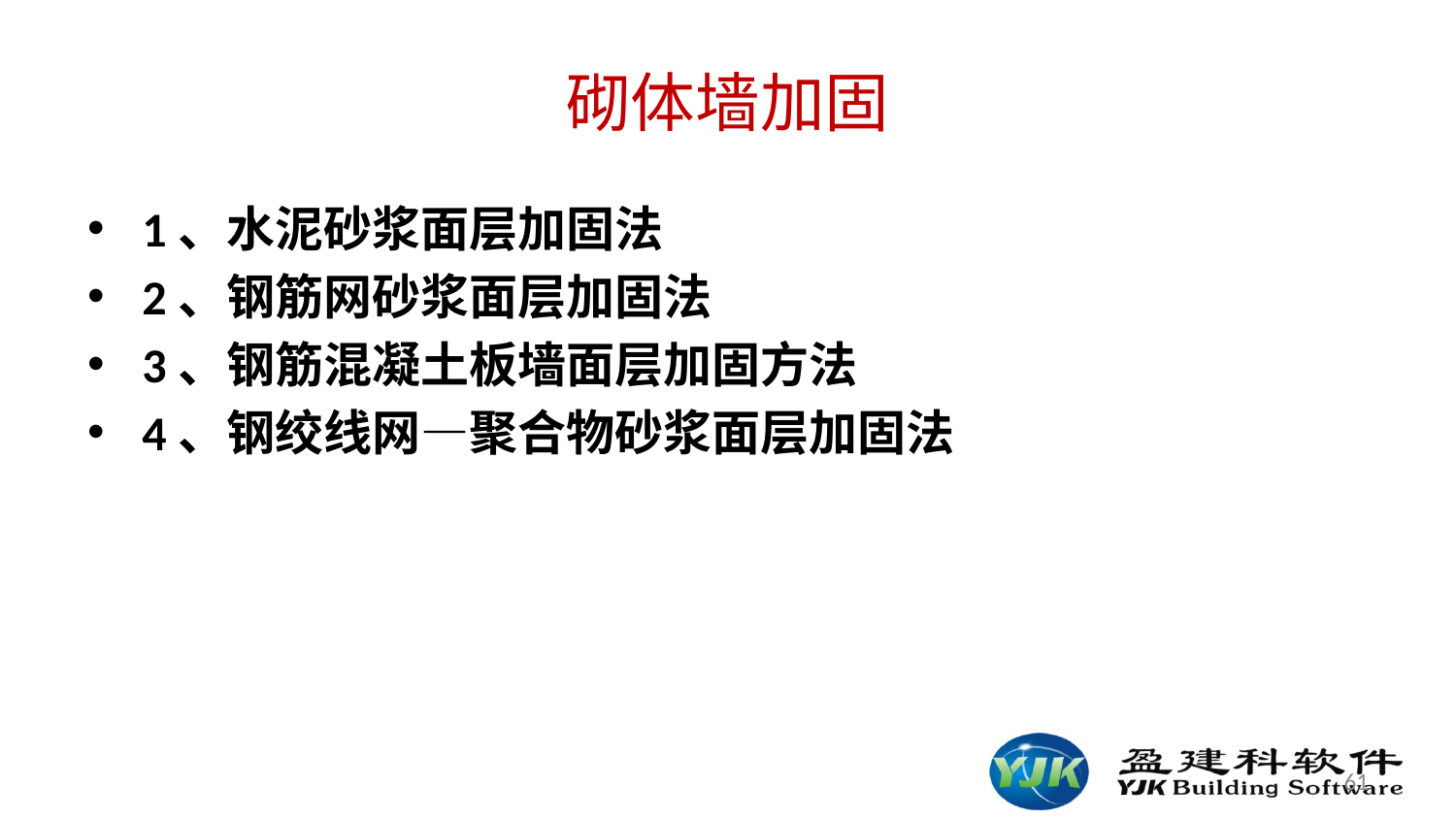

# 砌体墙加固
1、水泥砂浆面层加固法
2、钢筋网砂浆面层加固法
3、钢筋混凝土板墙面层加固方法
4、钢绞线网—聚合物砂浆面层加固法
61